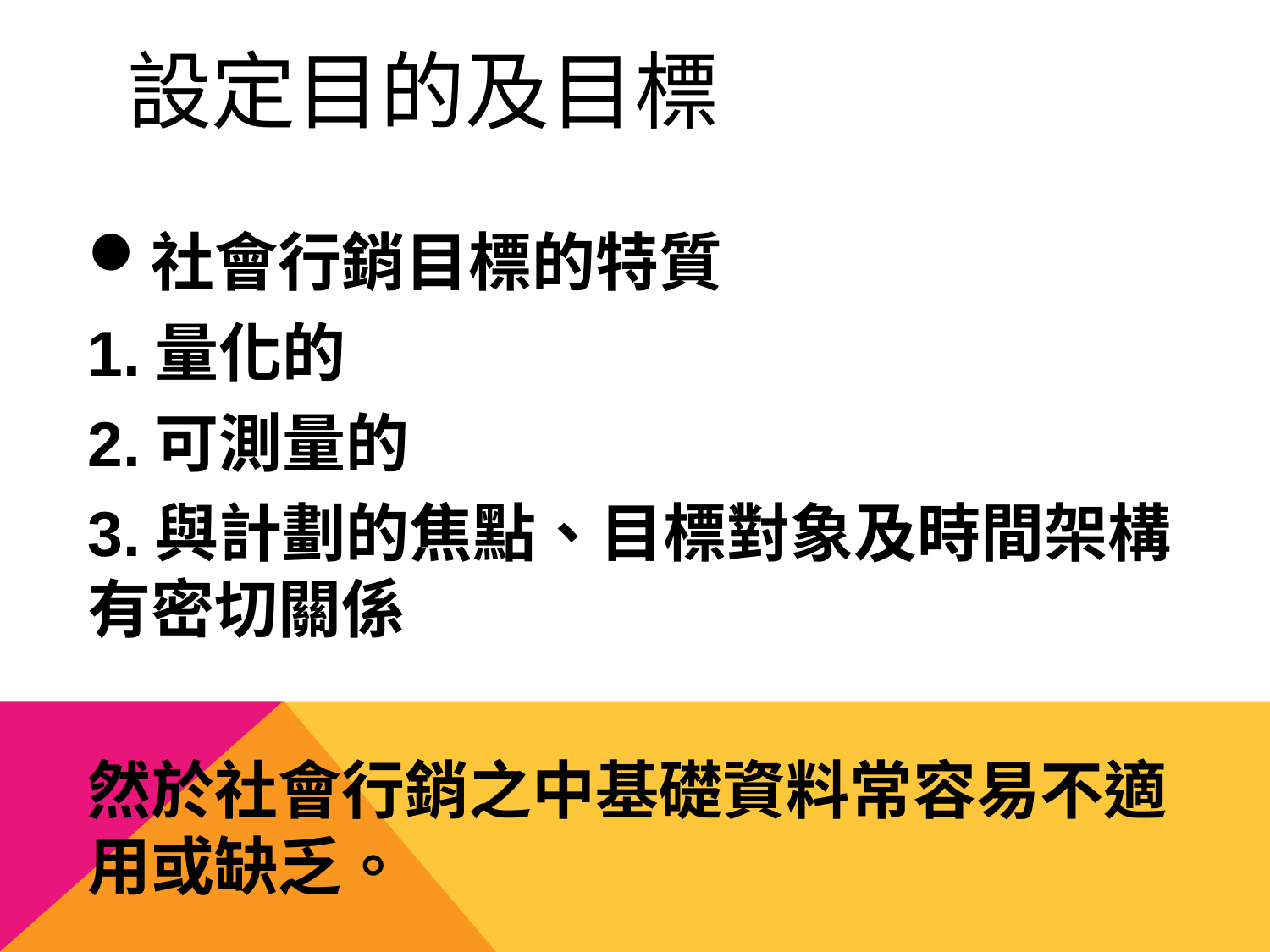

# 設定目的及目標
社會行銷目標的特質
1.量化的
2.可測量的
3.與計劃的焦點、目標對象及時間架構有密切關係

然於社會行銷之中基礎資料常容易不適用或缺乏。